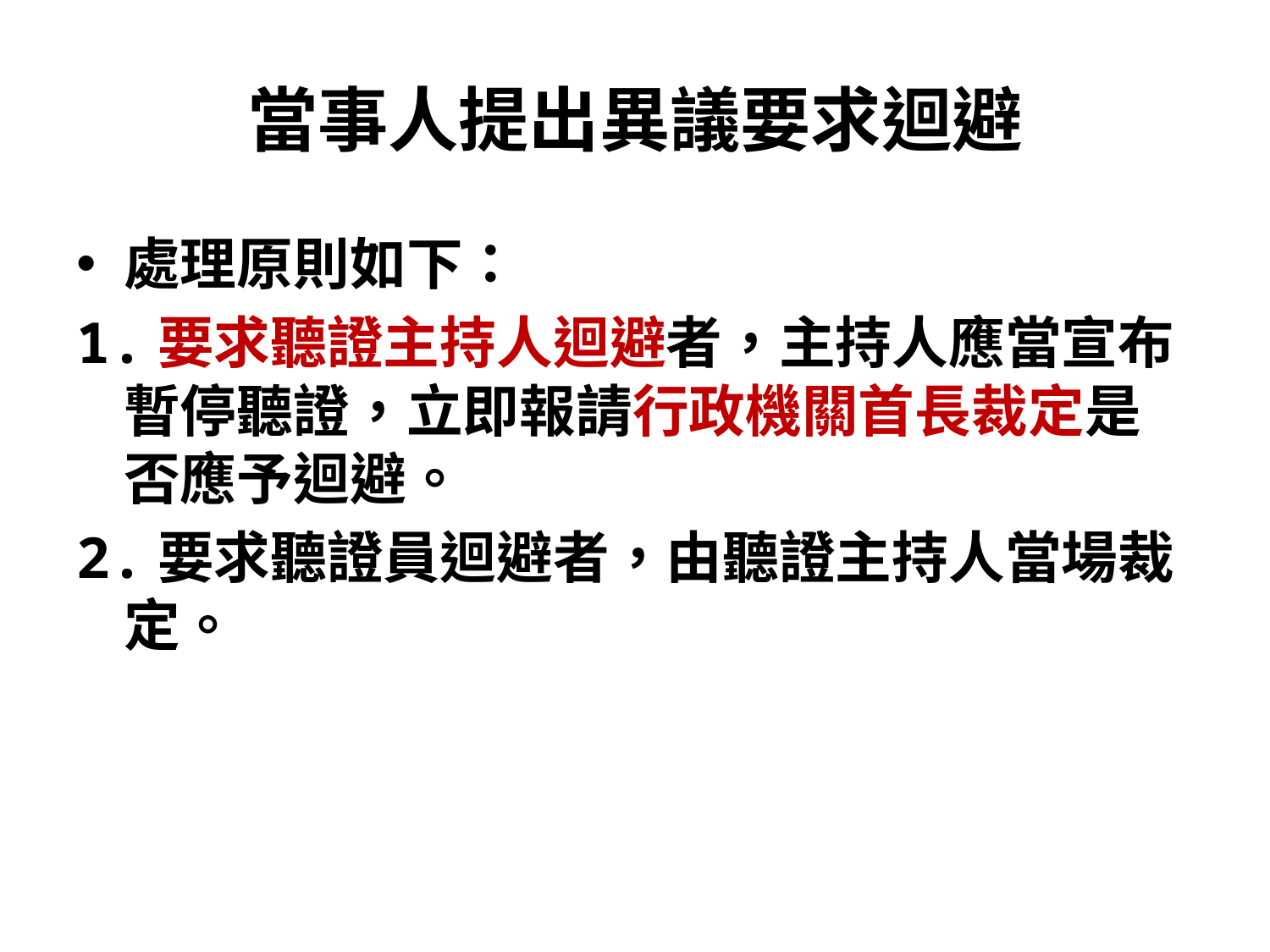

# 當事人提出異議要求迴避
處理原則如下：
1.要求聽證主持人迴避者，主持人應當宣布暫停聽證，立即報請行政機關首長裁定是否應予迴避。
2.要求聽證員迴避者，由聽證主持人當場裁定。